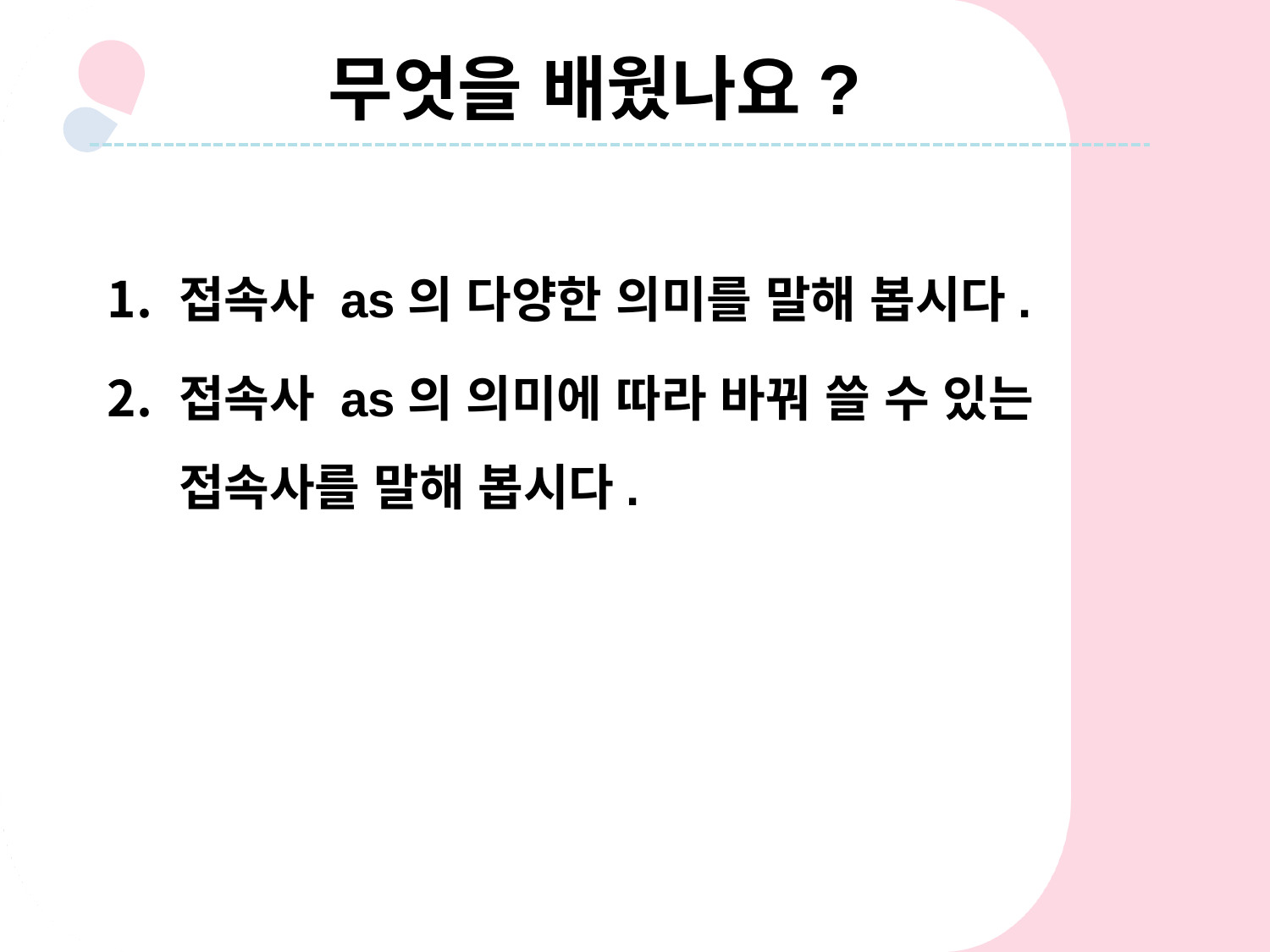

무엇을 배웠나요?
접속사 as의 다양한 의미를 말해 봅시다.
접속사 as의 의미에 따라 바꿔 쓸 수 있는 접속사를 말해 봅시다.